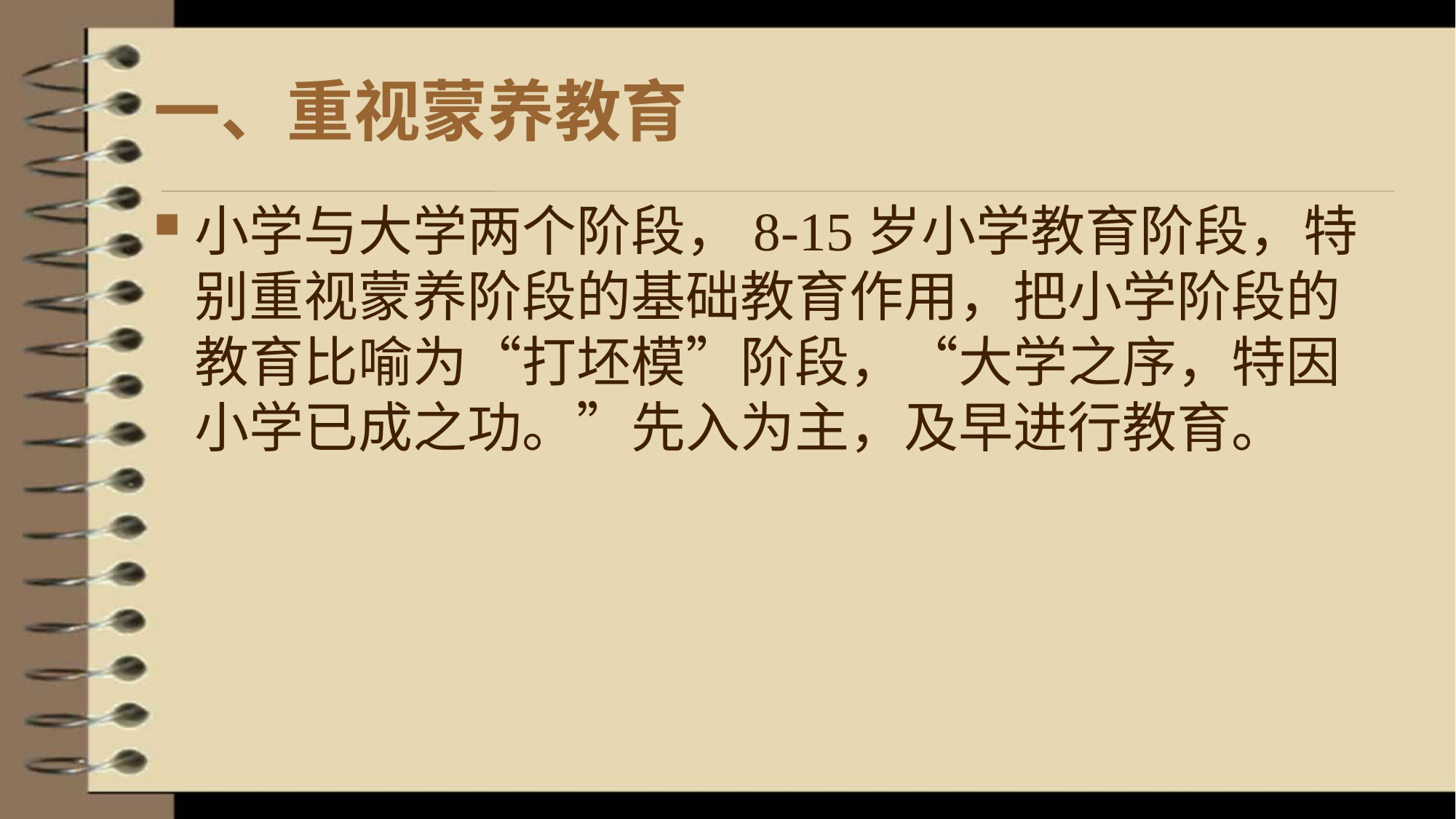

# 一、重视蒙养教育
小学与大学两个阶段，8-15岁小学教育阶段，特别重视蒙养阶段的基础教育作用，把小学阶段的教育比喻为“打坯模”阶段，“大学之序，特因小学已成之功。”先入为主，及早进行教育。